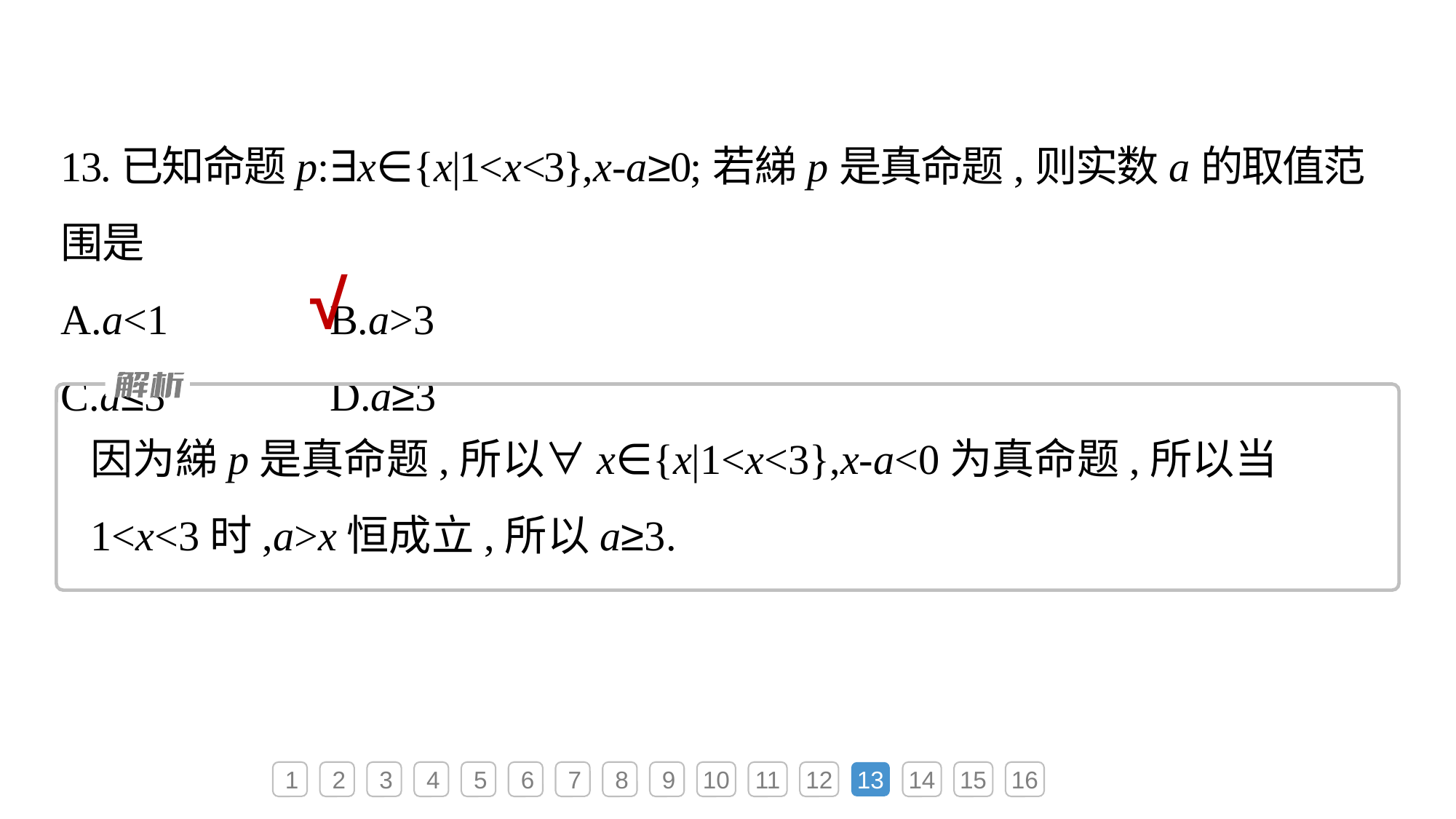

13.已知命题p:∃x∈{x|1<x<3},x-a≥0;若綈p是真命题,则实数a的取值范围是
A.a<1	B.a>3
C.a≤3	D.a≥3
√

因为綈p是真命题,所以∀x∈{x|1<x<3},x-a<0为真命题,所以当1<x<3时,a>x恒成立,所以a≥3.
1
2
3
4
5
6
7
8
9
10
11
12
13
14
15
16